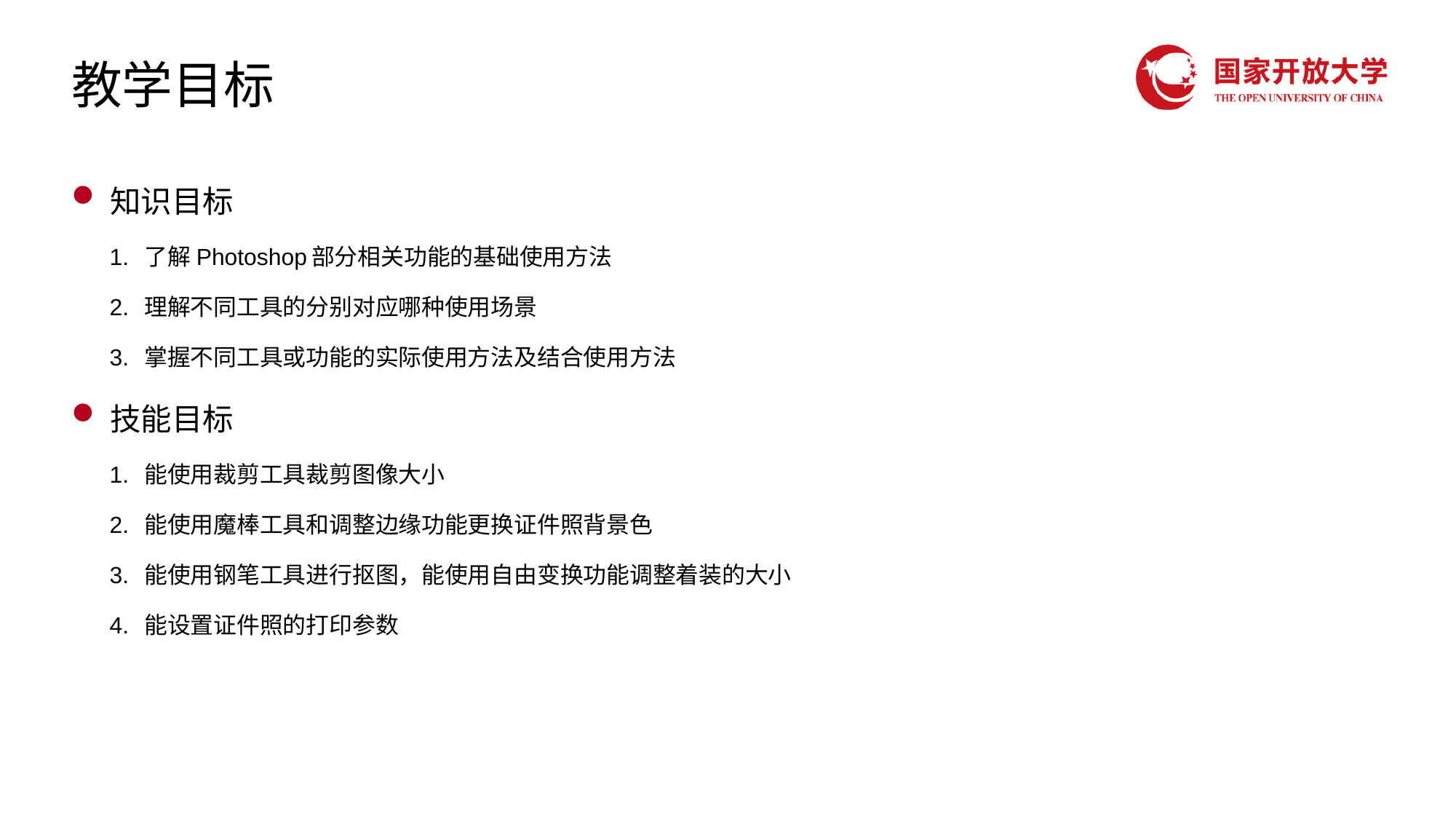

# 教学目标
知识目标
了解Photoshop部分相关功能的基础使用方法
理解不同工具的分别对应哪种使用场景
掌握不同工具或功能的实际使用方法及结合使用方法
技能目标
能使用裁剪工具裁剪图像大小
能使用魔棒工具和调整边缘功能更换证件照背景色
能使用钢笔工具进行抠图，能使用自由变换功能调整着装的大小
能设置证件照的打印参数